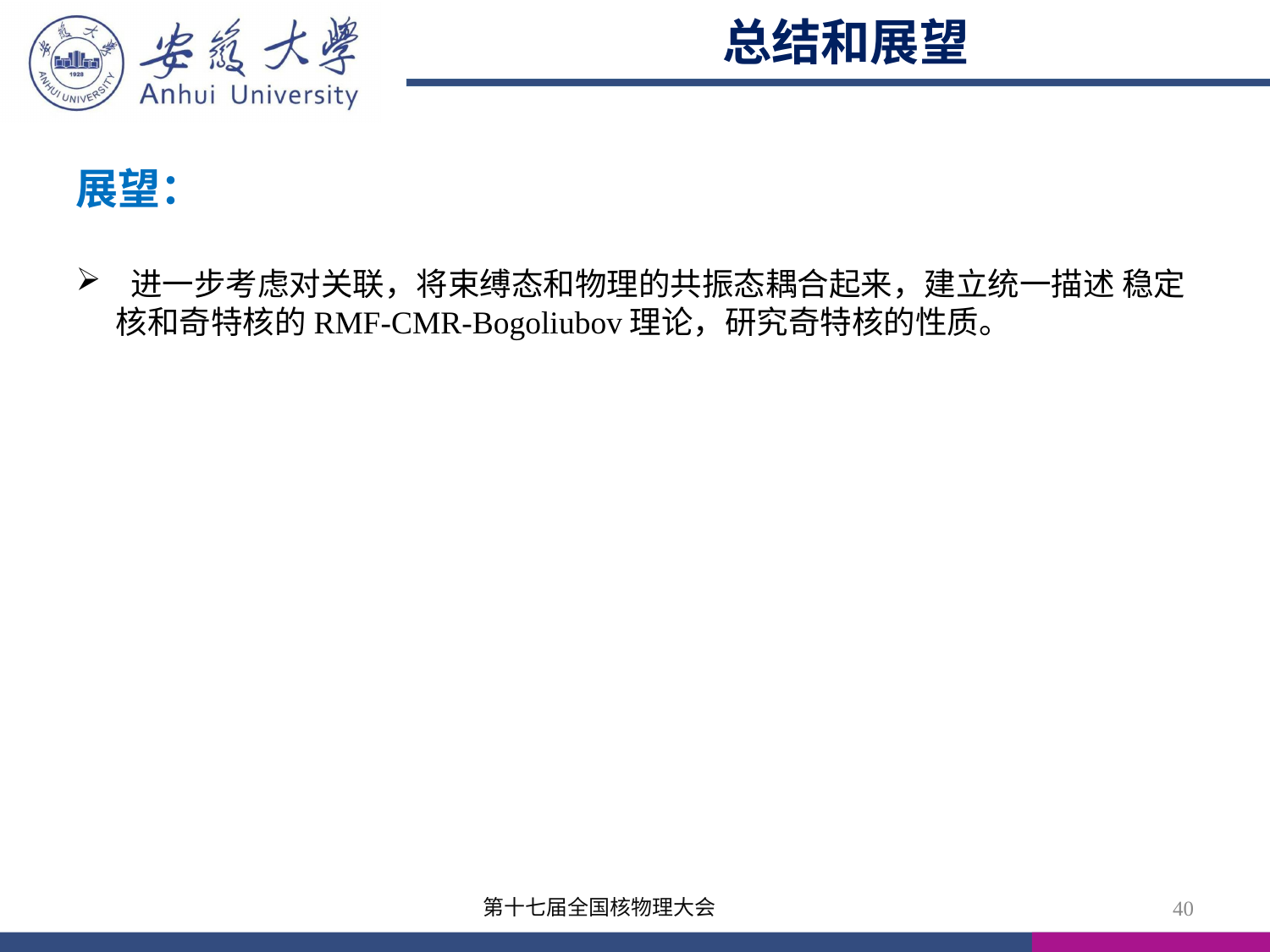

总结和展望
展望：

 进一步考虑对关联，将束缚态和物理的共振态耦合起来，建立统一描述 稳定核和奇特核的RMF-CMR-Bogoliubov理论，研究奇特核的性质。
第十七届全国核物理大会
40